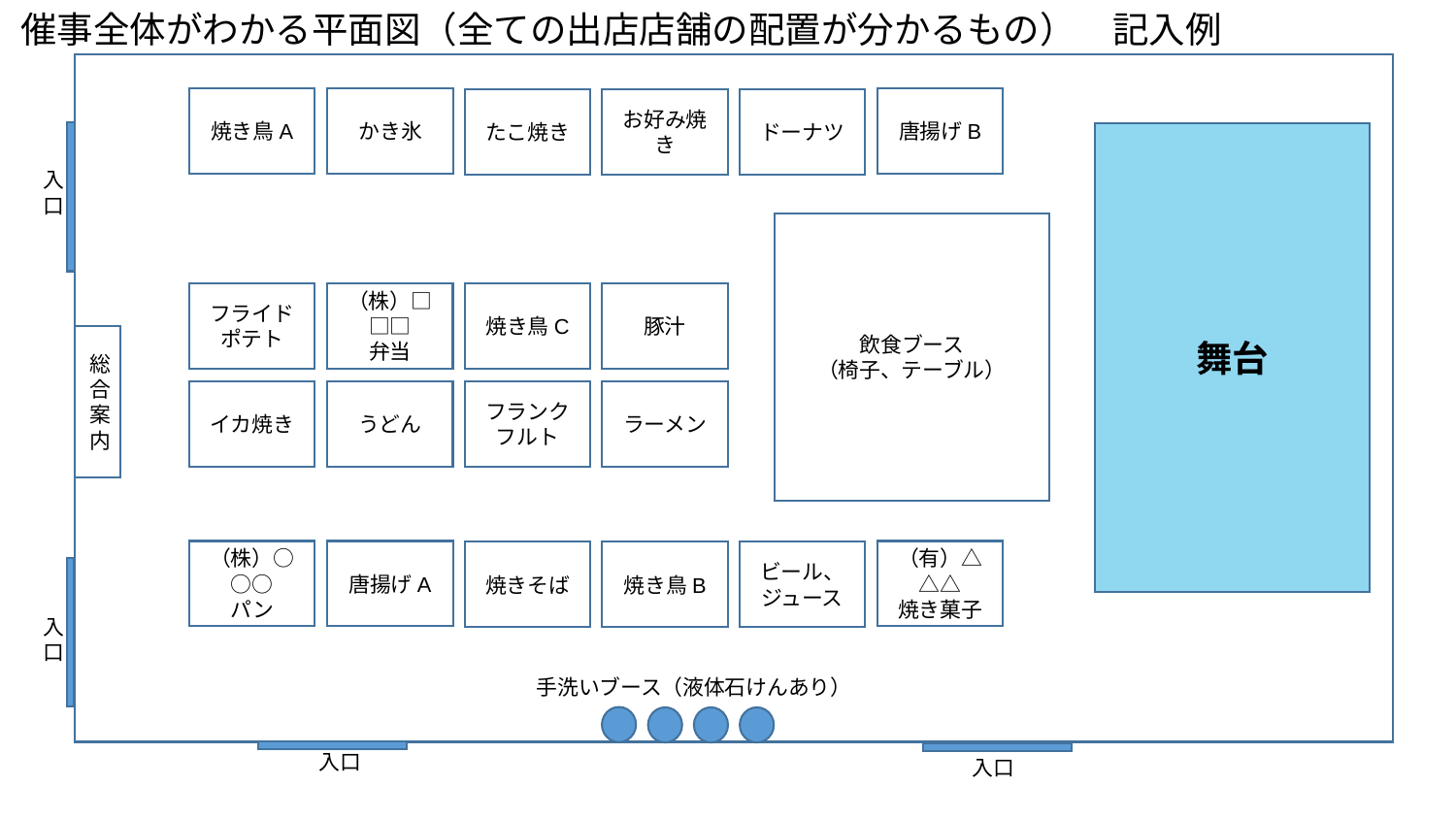

催事全体がわかる平面図（全ての出店店舗の配置が分かるもの）　記入例

焼き鳥A
かき氷
唐揚げB
たこ焼き
お好み焼き
ドーナツ
舞台
入口

飲食ブース
（椅子、テーブル）
フライドポテト
（株）□□□
弁当
焼き鳥C
豚汁
総合案内
イカ焼き
うどん
フランクフルト
ラーメン
（株）○○○
パン
唐揚げA
（有）△△△
焼き菓子
焼きそば
焼き鳥B
ビール、ジュース
入口

手洗いブース（液体石けんあり）

入口

入口